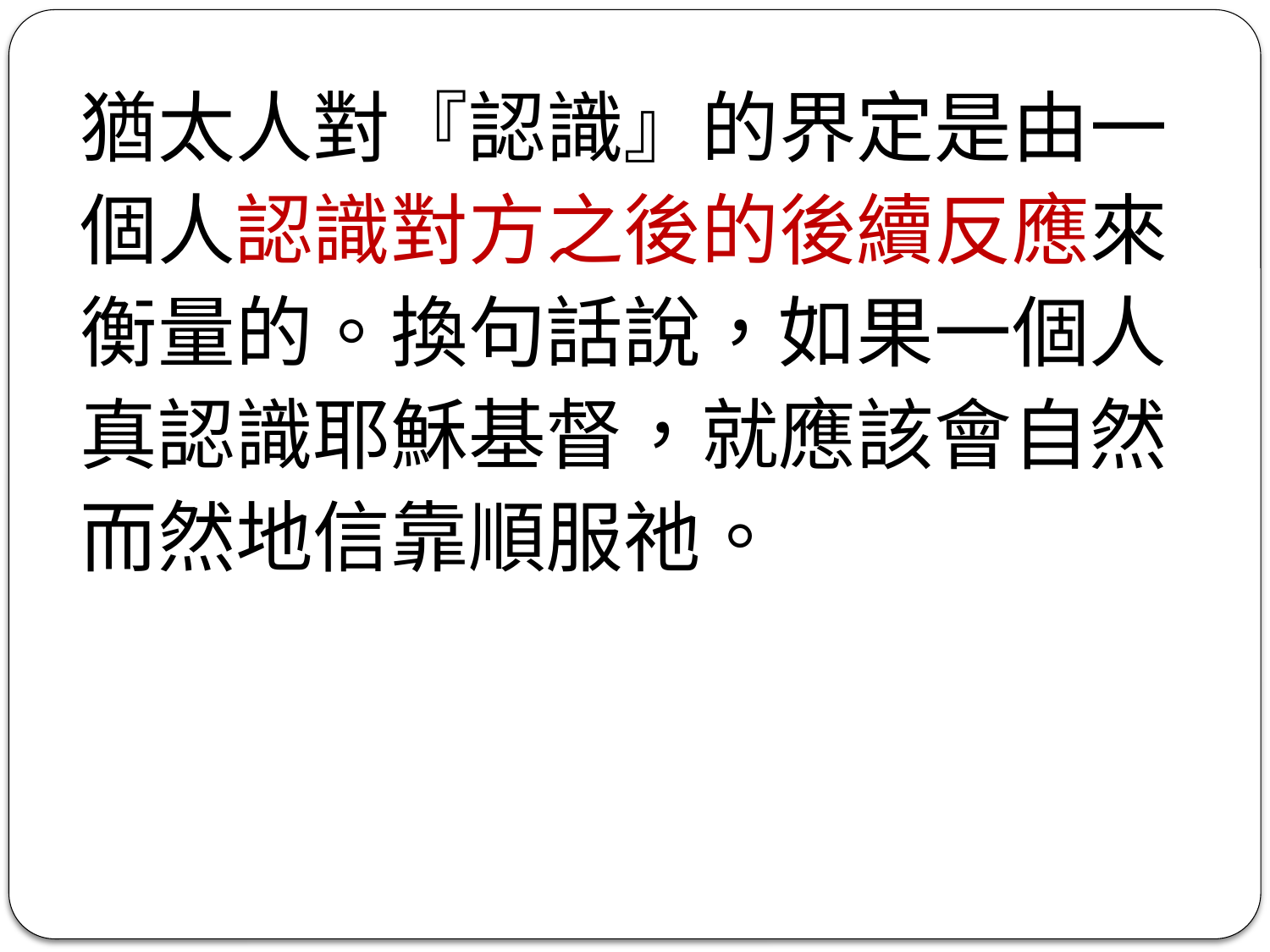

猶太人對『認識』的界定是由一個人認識對方之後的後續反應來衡量的。換句話說，如果一個人真認識耶穌基督，就應該會自然而然地信靠順服祂。